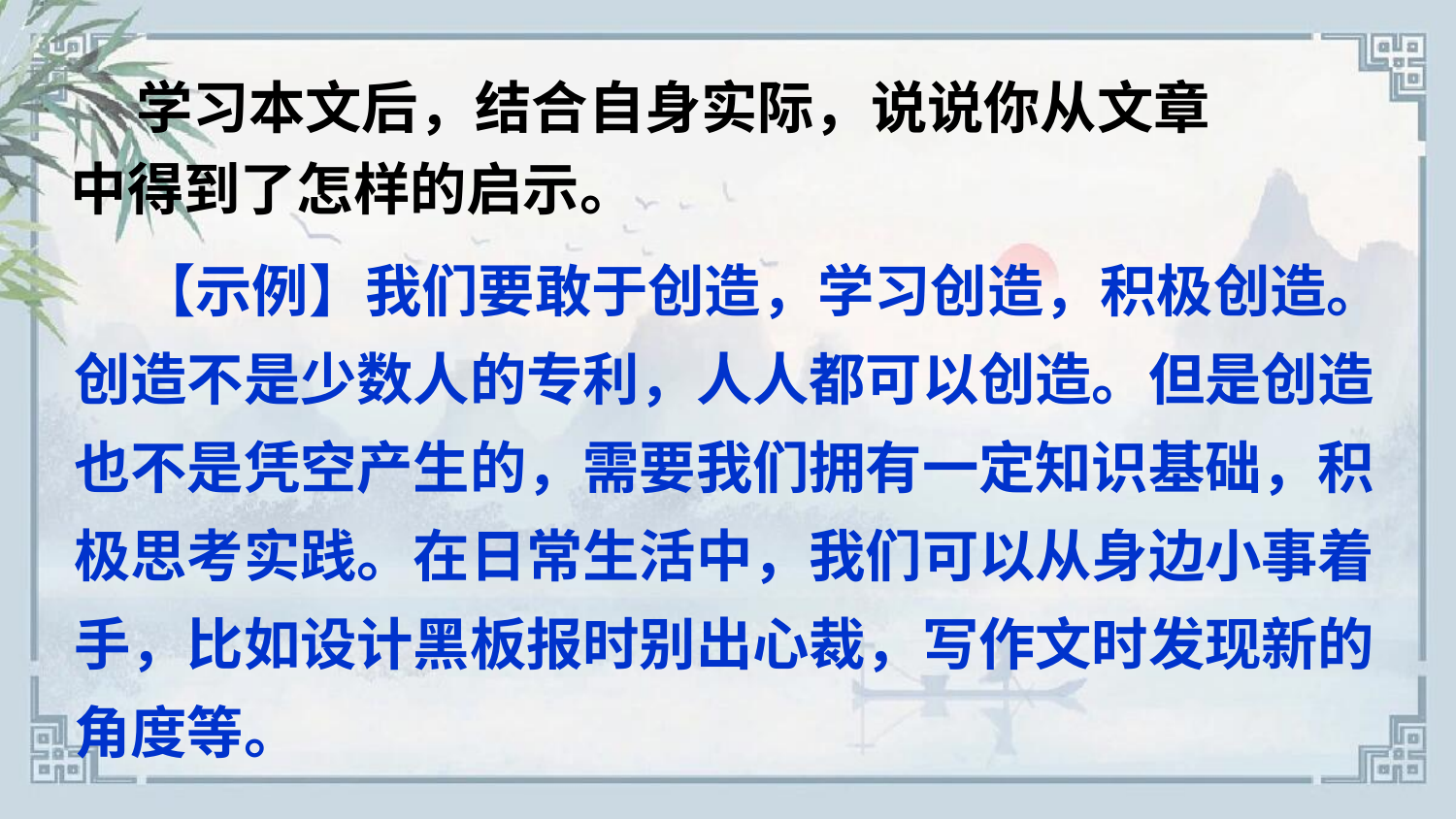

学习本文后，结合自身实际，说说你从文章中得到了怎样的启示。
    【示例】我们要敢于创造，学习创造，积极创造。创造不是少数人的专利，人人都可以创造。但是创造也不是凭空产生的，需要我们拥有一定知识基础，积极思考实践。在日常生活中，我们可以从身边小事着手，比如设计黑板报时别出心裁，写作文时发现新的角度等。